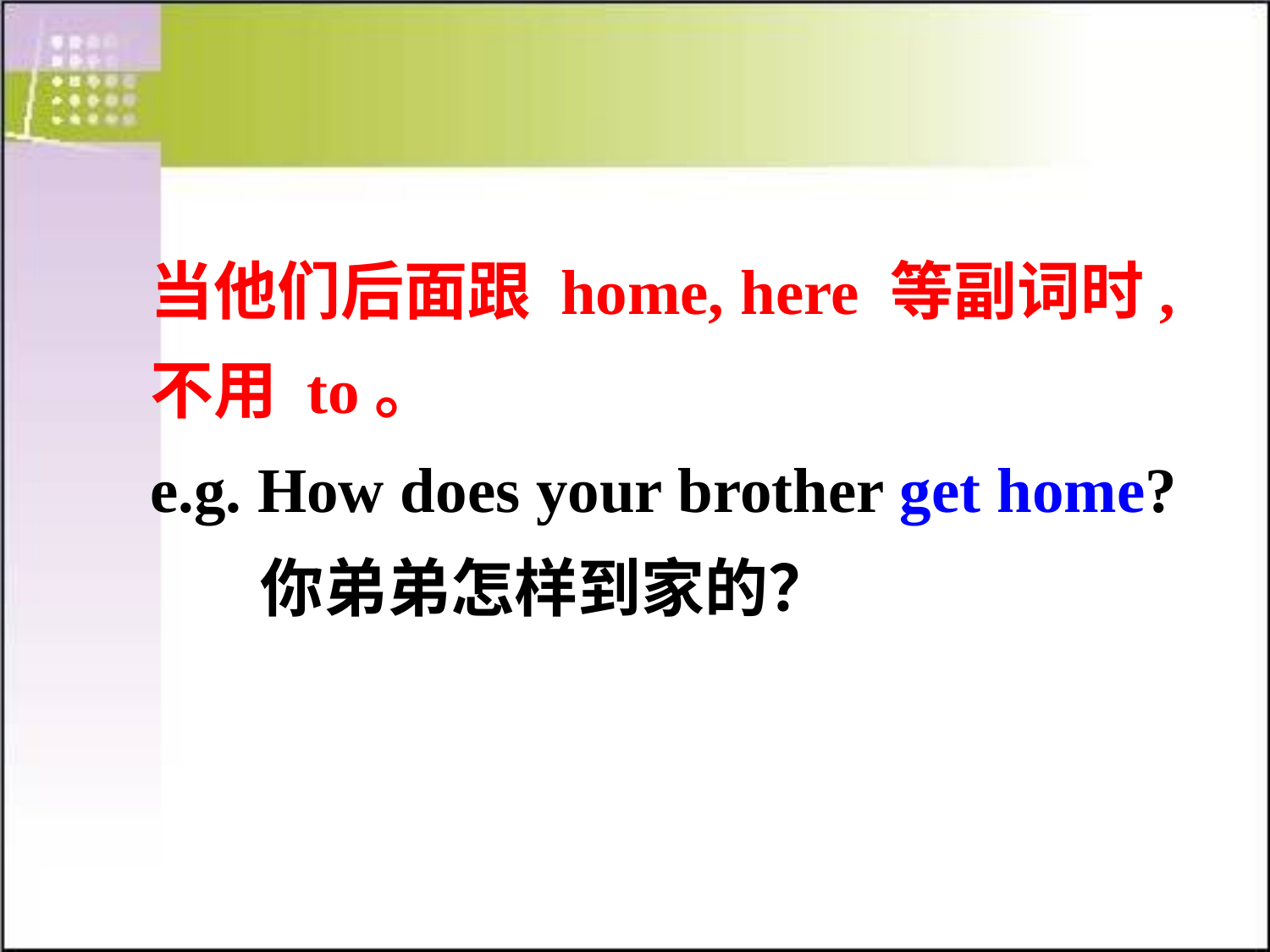

当他们后面跟 home, here 等副词时, 不用 to。
e.g. How does your brother get home?
      你弟弟怎样到家的？